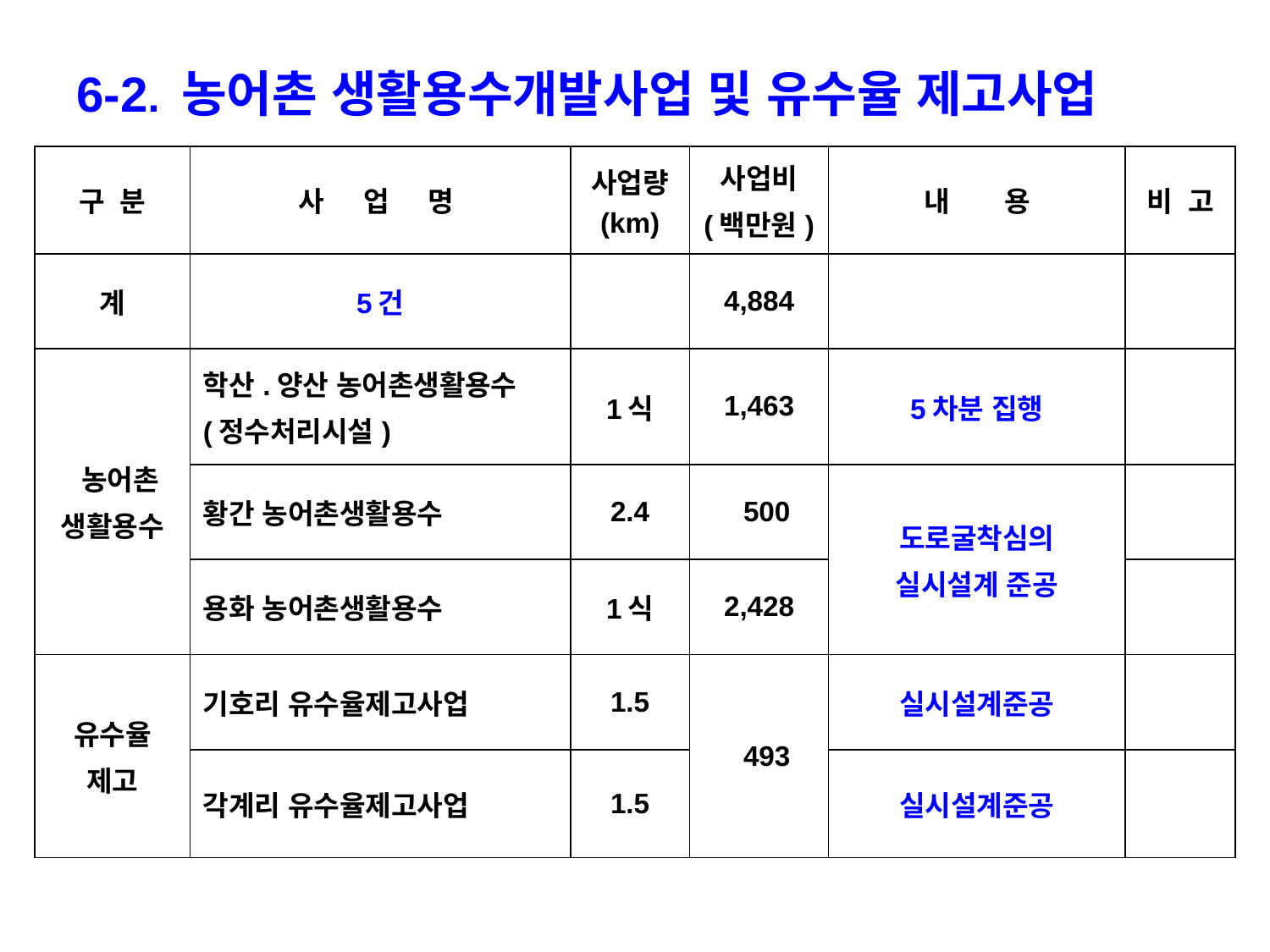

6-2. 농어촌 생활용수개발사업 및 유수율 제고사업
| 구 분 | 사 업 명 | 사업량 (km) | 사업비 (백만원) | 내 용 | 비 고 |
| --- | --- | --- | --- | --- | --- |
| 계 | 5건 |  | 4,884 |  |  |
| 농어촌 생활용수 | 학산.양산 농어촌생활용수 (정수처리시설) | 1식 | 1,463 | 5차분 집행 |  |
|  | 황간 농어촌생활용수 | 2.4 | 500 | 도로굴착심의 실시설계 준공 |  |
|  | 용화 농어촌생활용수 | 1식 | 2,428 |  |  |
| 유수율 제고 | 기호리 유수율제고사업 | 1.5 | 493 | 실시설계준공 |  |
|  | 각계리 유수율제고사업 | 1.5 |  | 실시설계준공 |  |